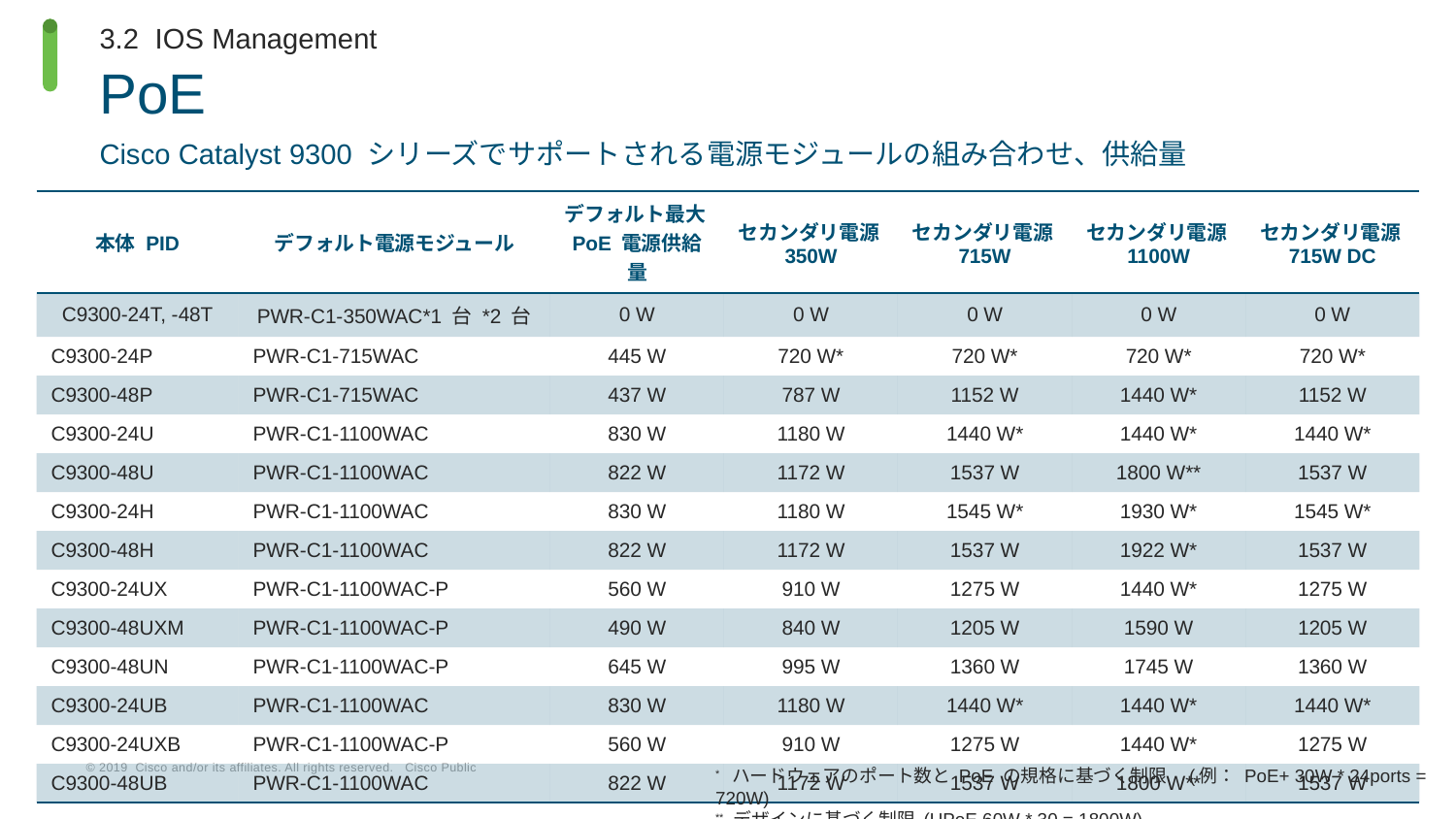

3.2  IOS Management
# PoE
Cisco Catalyst 9300 シリーズでサポートされる電源モジュールの組み合わせ、供給量
| 本体 PID | デフォルト電源モジュール | デフォルト最大PoE 電源供給量 | セカンダリ電源350W | セカンダリ電源715W | セカンダリ電源1100W | セカンダリ電源715W DC |
| --- | --- | --- | --- | --- | --- | --- |
| C9300-24T, -48T | PWR-C1-350WAC\*1 台 \*2 台 | 0 W | 0 W | 0 W | 0 W | 0 W |
| C9300-24P | PWR-C1-715WAC | 445 W | 720 W\* | 720 W\* | 720 W\* | 720 W\* |
| C9300-48P | PWR-C1-715WAC | 437 W | 787 W | 1152 W | 1440 W\* | 1152 W |
| C9300-24U | PWR-C1-1100WAC | 830 W | 1180 W | 1440 W\* | 1440 W\* | 1440 W\* |
| C9300-48U | PWR-C1-1100WAC | 822 W | 1172 W | 1537 W | 1800 W\*\* | 1537 W |
| C9300-24H | PWR-C1-1100WAC | 830 W | 1180 W | 1545 W\* | 1930 W\* | 1545 W\* |
| C9300-48H | PWR-C1-1100WAC | 822 W | 1172 W | 1537 W | 1922 W\* | 1537 W |
| C9300-24UX | PWR-C1-1100WAC-P | 560 W | 910 W | 1275 W | 1440 W\* | 1275 W |
| C9300-48UXM | PWR-C1-1100WAC-P | 490 W | 840 W | 1205 W | 1590 W | 1205 W |
| C9300-48UN | PWR-C1-1100WAC-P | 645 W | 995 W | 1360 W | 1745 W | 1360 W |
| C9300-24UB | PWR-C1-1100WAC | 830 W | 1180 W | 1440 W\* | 1440 W\* | 1440 W\* |
| C9300-24UXB | PWR-C1-1100WAC-P | 560 W | 910 W | 1275 W | 1440 W\* | 1275 W |
| C9300-48UB | PWR-C1-1100WAC | 822 W | 1172 W | 1537 W | 1800 W\*\* | 1537 W |
*  ハードウェアのポート数と PoE の規格に基づく制限　(例： PoE+ 30W * 24ports = 720W)
** デザインに基づく制限 (UPoE 60W * 30 = 1800W)